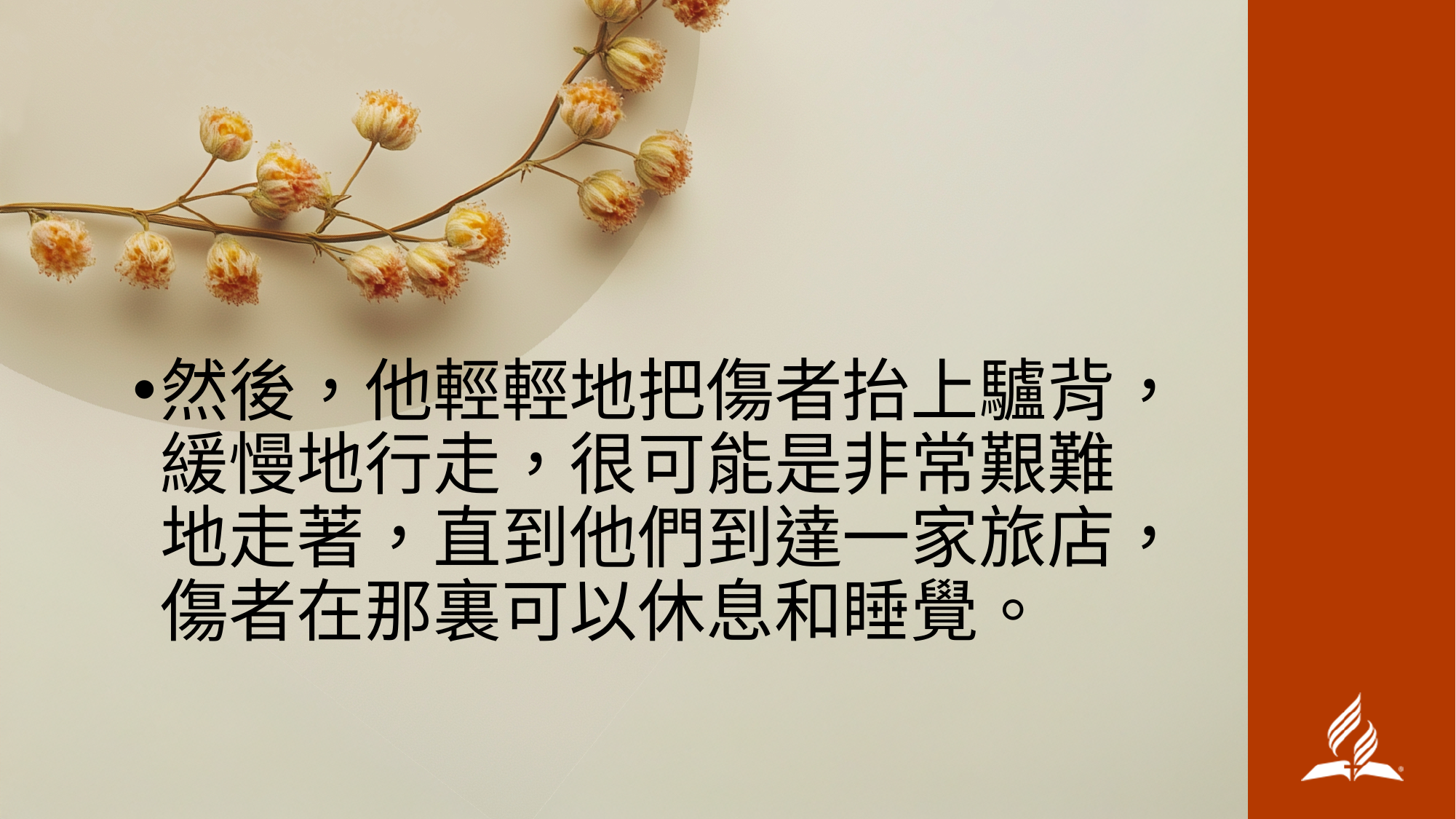

然後，他輕輕地把傷者抬上驢背，緩慢地行走，很可能是非常艱難地走著，直到他們到達一家旅店，傷者在那裏可以休息和睡覺。